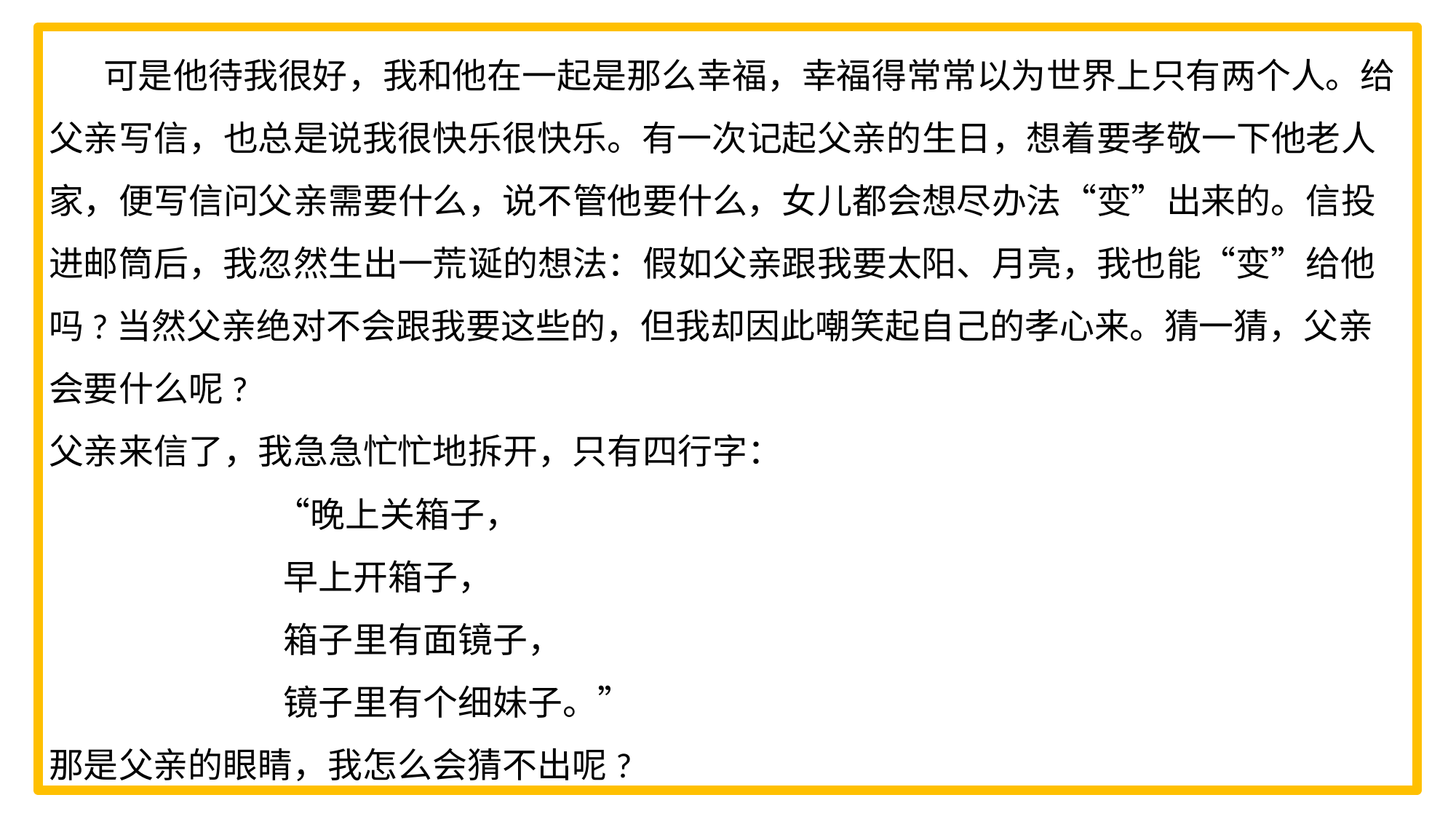

可是他待我很好，我和他在一起是那么幸福，幸福得常常以为世界上只有两个人。给父亲写信，也总是说我很快乐很快乐。有一次记起父亲的生日，想着要孝敬一下他老人家，便写信问父亲需要什么，说不管他要什么，女儿都会想尽办法“变”出来的。信投进邮筒后，我忽然生出一荒诞的想法：假如父亲跟我要太阳、月亮，我也能“变”给他吗?当然父亲绝对不会跟我要这些的，但我却因此嘲笑起自己的孝心来。猜一猜，父亲会要什么呢?
父亲来信了，我急急忙忙地拆开，只有四行字：
                             “晚上关箱子，
                              早上开箱子，
                              箱子里有面镜子，
                              镜子里有个细妹子。”
那是父亲的眼睛，我怎么会猜不出呢?